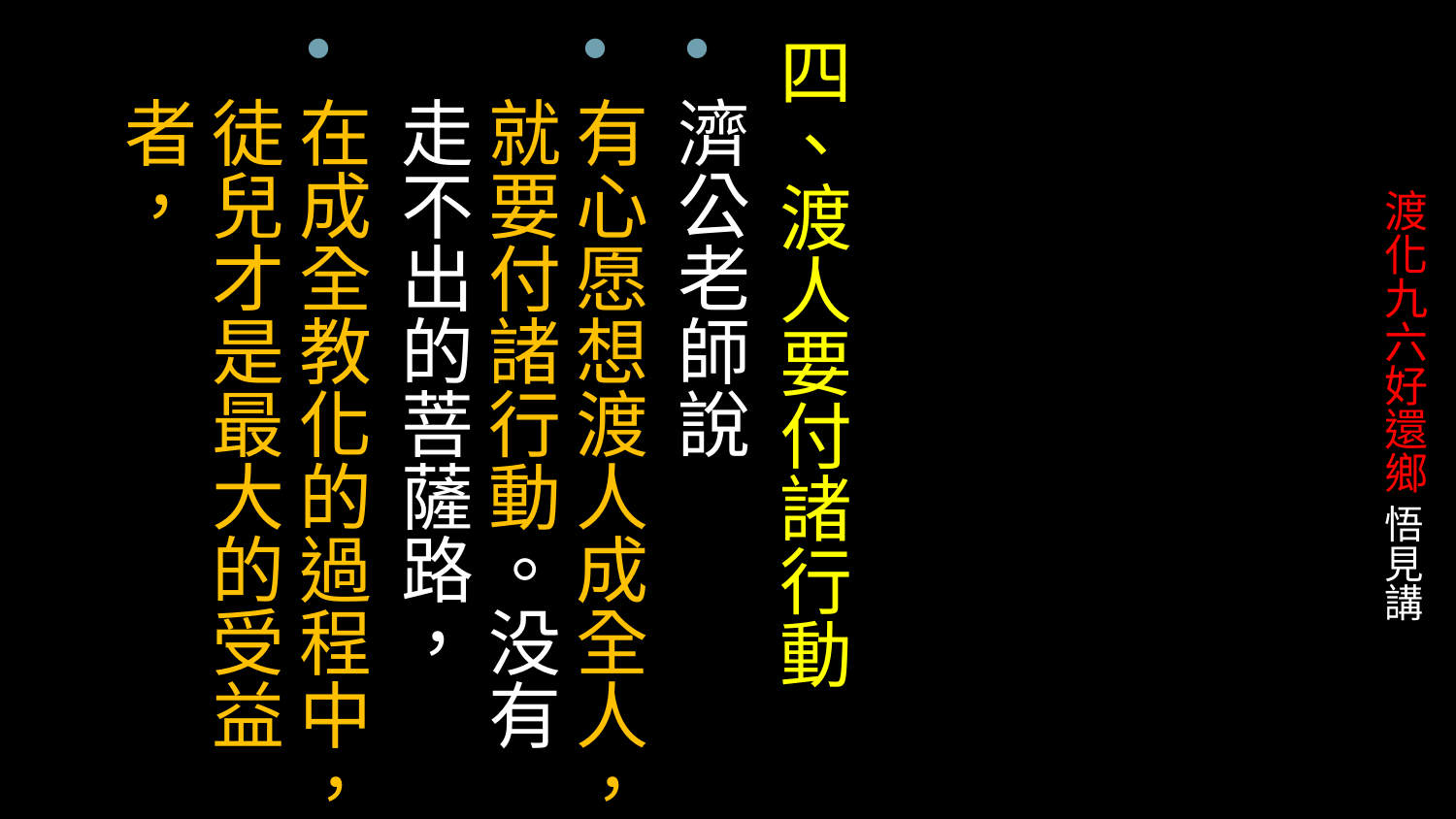

四、渡人要付諸行動
濟公老師說
有心愿想渡人成全人，就要付諸行動。没有走不出的菩薩路，
在成全教化的過程中，徒兒才是最大的受益者，

# 渡化九六好還鄉 悟見講